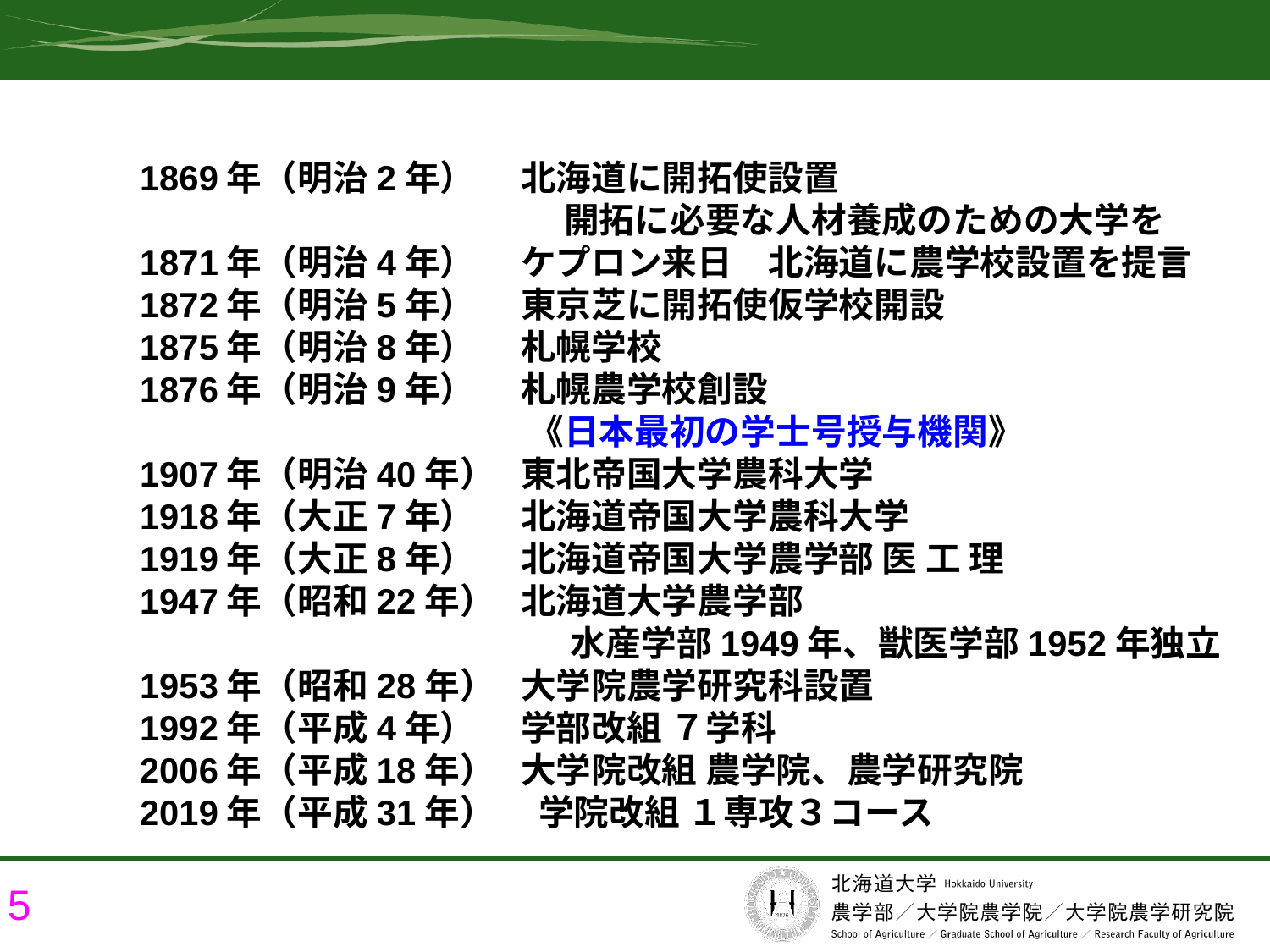

# 北大農学部の歴史
1869年（明治2年）　	北海道に開拓使設置
　　　　　　　　　　　　開拓に必要な人材養成のための大学を
1871年（明治4年）　	ケプロン来日　北海道に農学校設置を提言
1872年（明治5年）　	東京芝に開拓使仮学校開設
1875年（明治8年）　	札幌学校
1876年（明治9年）　	札幌農学校創設
　　　　　　　　　　　《日本最初の学士号授与機関》
1907年（明治40年）	東北帝国大学農科大学
1918年（大正7年）	北海道帝国大学農科大学
1919年（大正8年）	北海道帝国大学農学部 医 工 理
1947年（昭和22年）	北海道大学農学部
		　　　　　水産学部1949年、獣医学部1952年独立
1953年（昭和28年）	大学院農学研究科設置
1992年（平成4年）	学部改組 ７学科
2006年（平成18年）	大学院改組 農学院、農学研究院
2019年（平成31年）　 学院改組 １専攻３コース
5